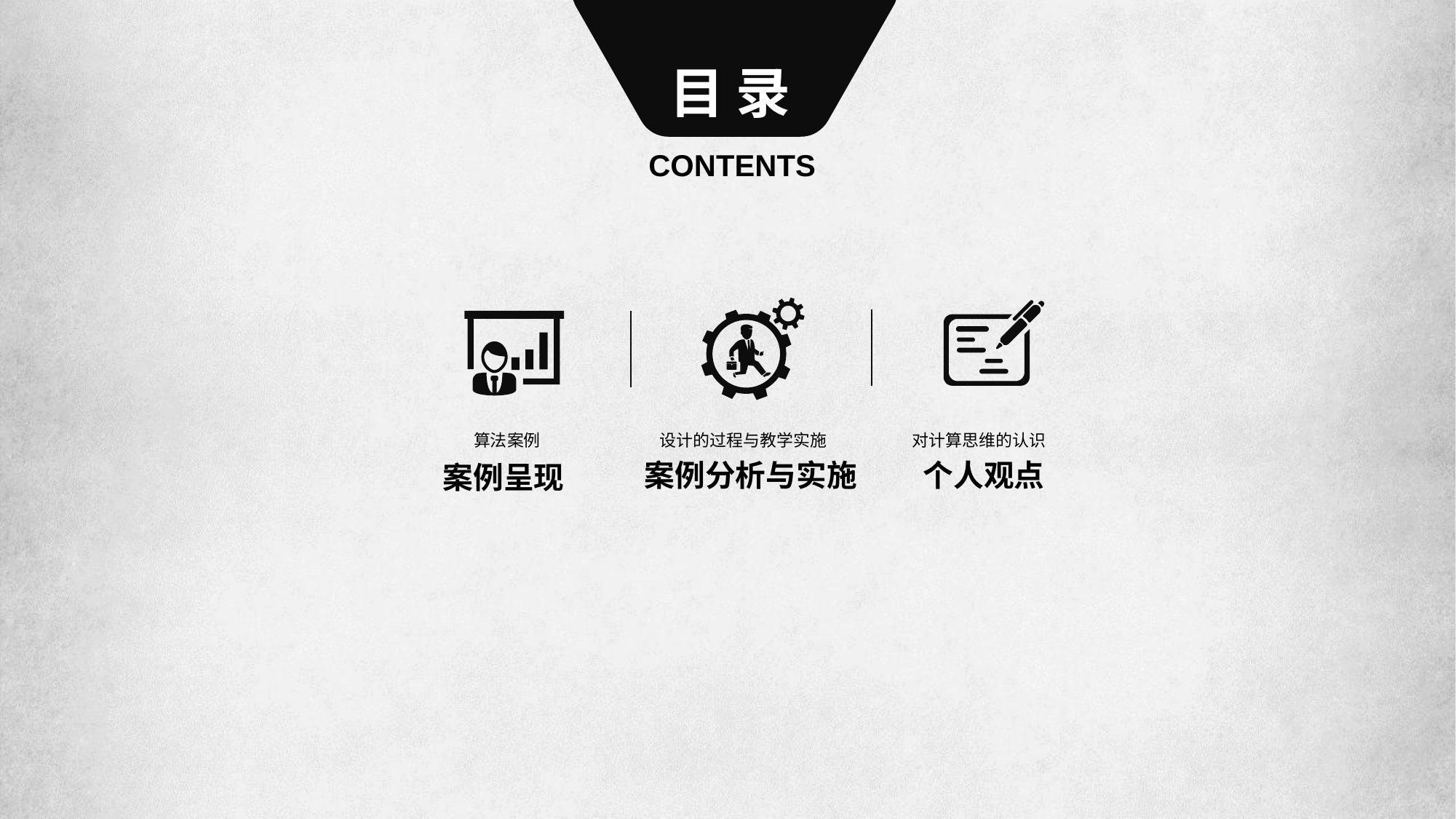

目 录
CONTENTS

设计的过程与教学实施
算法案例
对计算思维的认识
案例分析与实施
个人观点
案例呈现